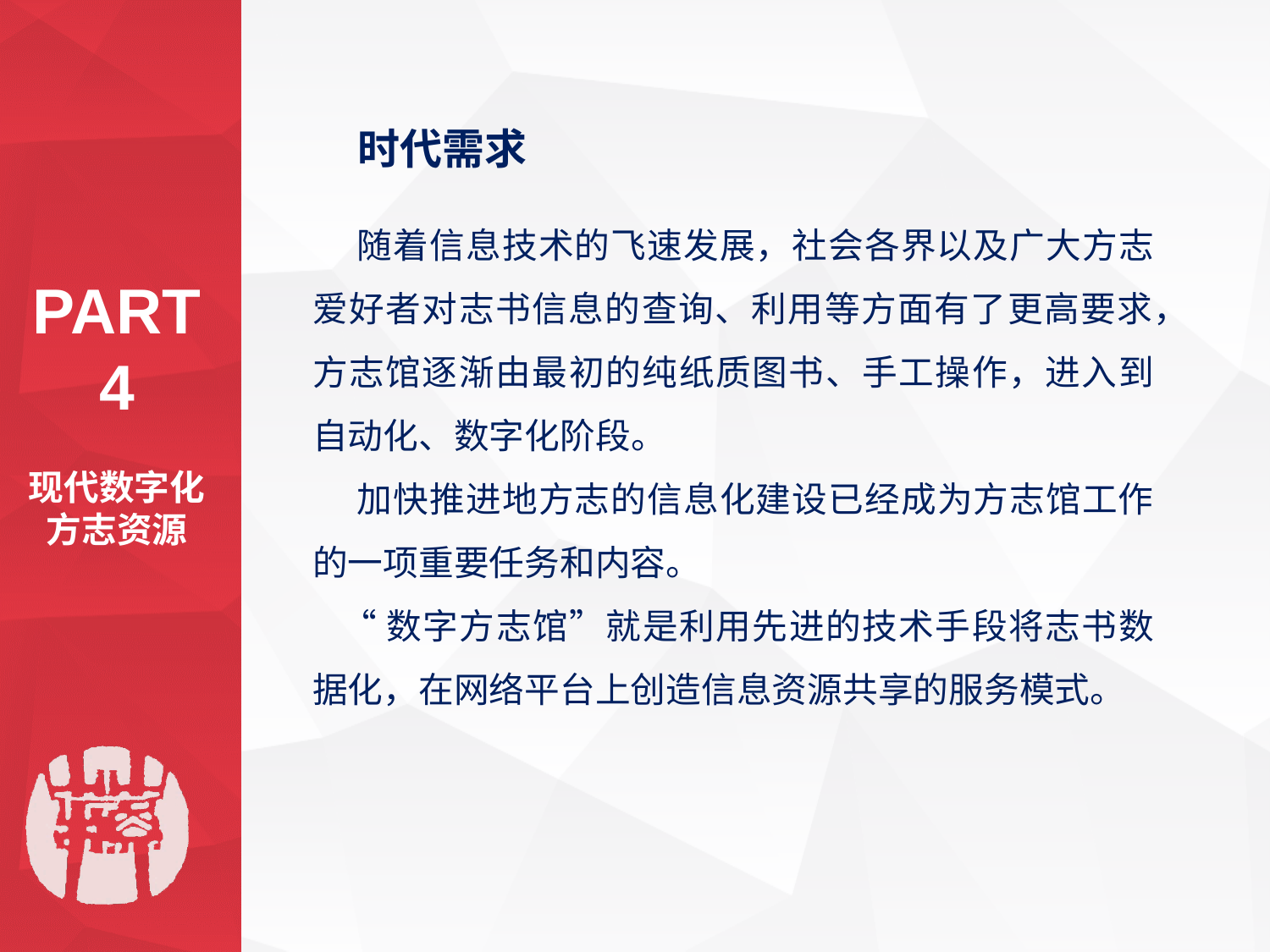

时代需求
    随着信息技术的飞速发展，社会各界以及广大方志爱好者对志书信息的查询、利用等方面有了更高要求，方志馆逐渐由最初的纯纸质图书、手工操作，进入到自动化、数字化阶段。
    加快推进地方志的信息化建设已经成为方志馆工作的一项重要任务和内容。
   “数字方志馆”就是利用先进的技术手段将志书数据化，在网络平台上创造信息资源共享的服务模式。
PART 4
现代数字化方志资源